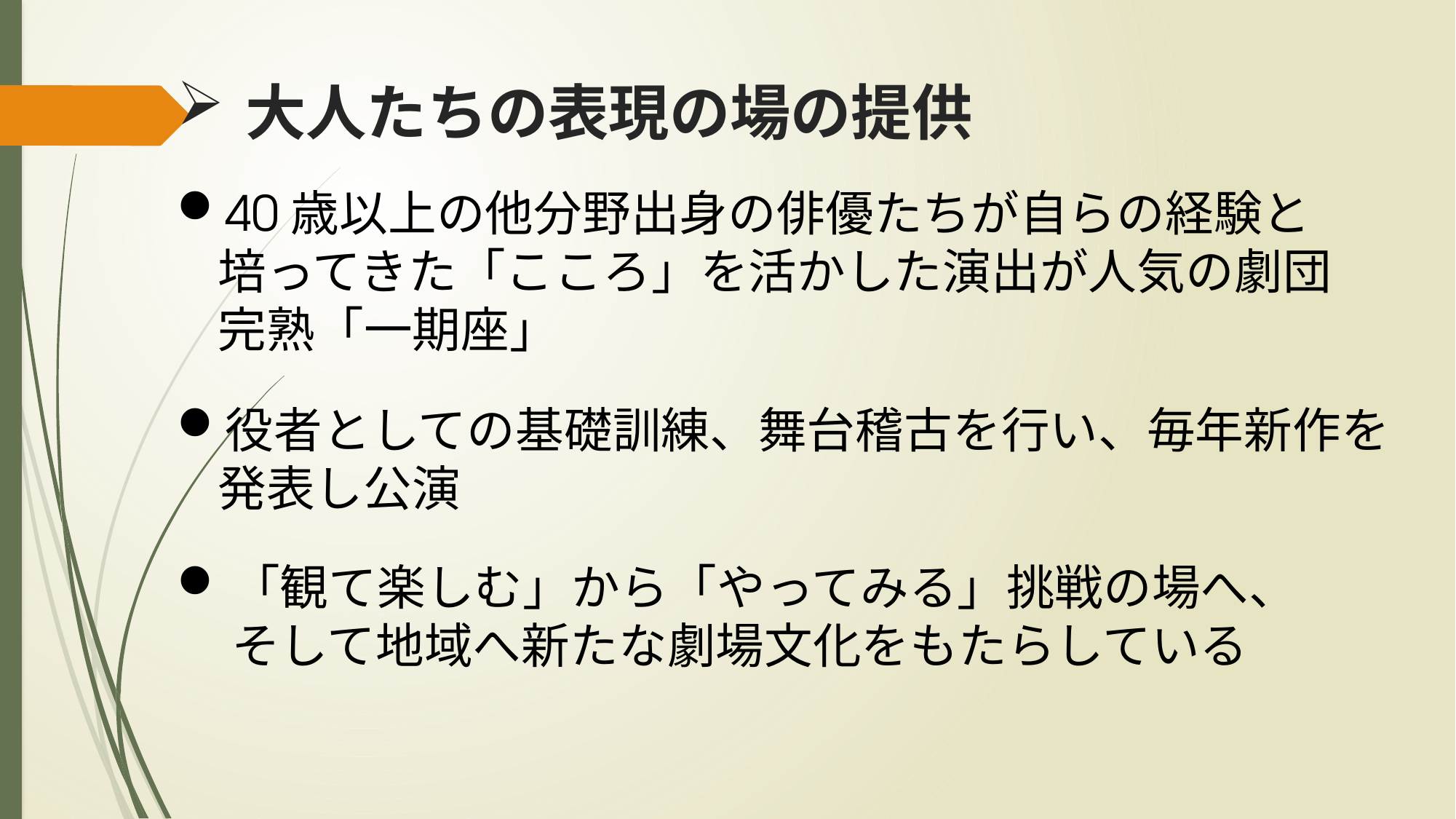

# 大人たちの表現の場の提供
40歳以上の他分野出身の俳優たちが自らの経験と培ってきた「こころ」を活かした演出が人気の劇団完熟「一期座」
役者としての基礎訓練、舞台稽古を行い、毎年新作を発表し公演
「観て楽しむ」から「やってみる」挑戦の場へ、　そして地域へ新たな劇場文化をもたらしている